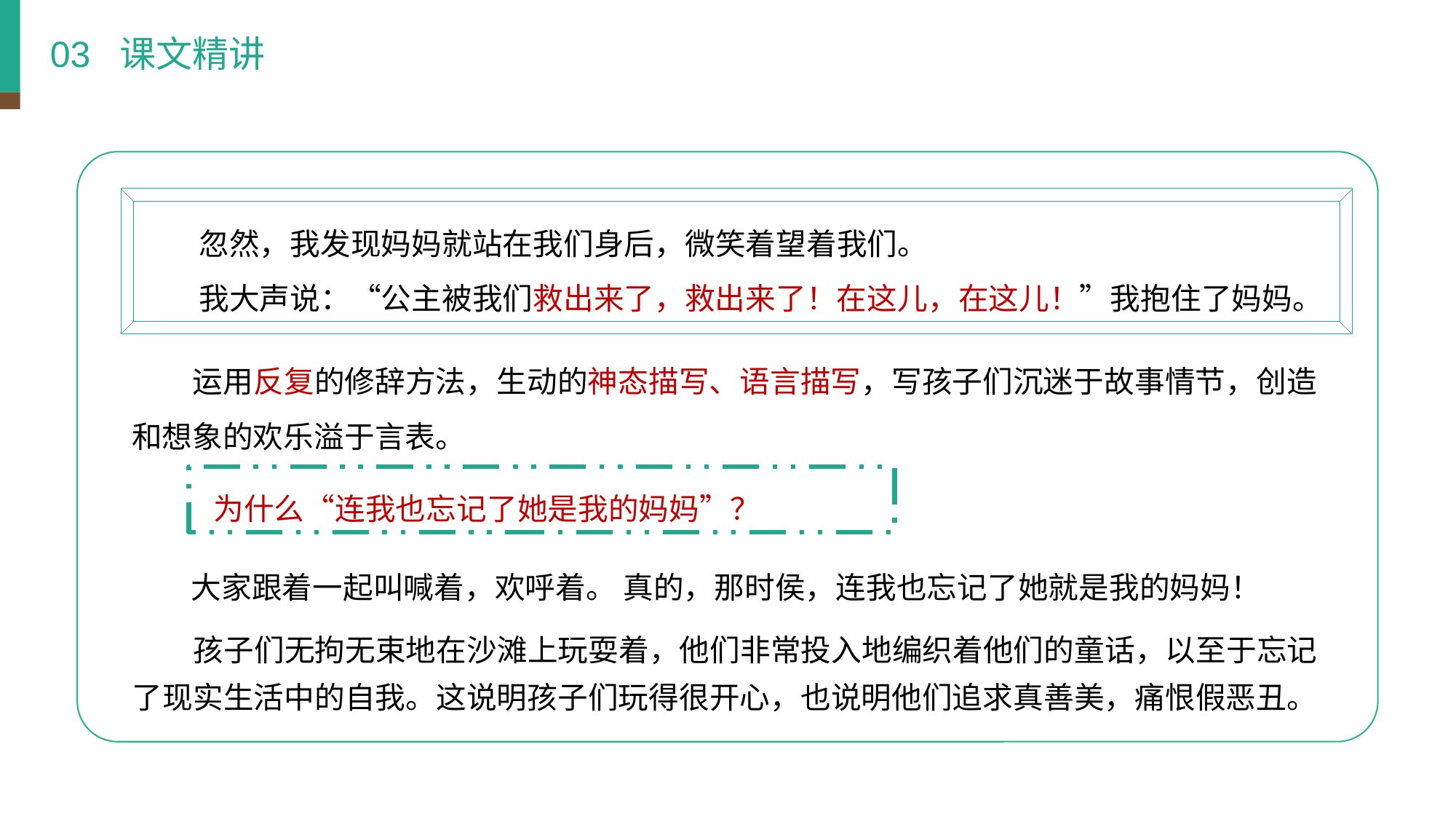

03  课文精讲
       忽然，我发现妈妈就站在我们身后，微笑着望着我们。
       我大声说：“公主被我们救出来了，救出来了！在这儿，在这儿！”我抱住了妈妈。
        运用反复的修辞方法，生动的神态描写、语言描写，写孩子们沉迷于故事情节，创造和想象的欢乐溢于言表。
 为什么“连我也忘记了她是我的妈妈”？
大家跟着一起叫喊着，欢呼着。 真的，那时侯，连我也忘记了她就是我的妈妈！
        孩子们无拘无束地在沙滩上玩耍着，他们非常投入地编织着他们的童话，以至于忘记了现实生活中的自我。这说明孩子们玩得很开心，也说明他们追求真善美，痛恨假恶丑。